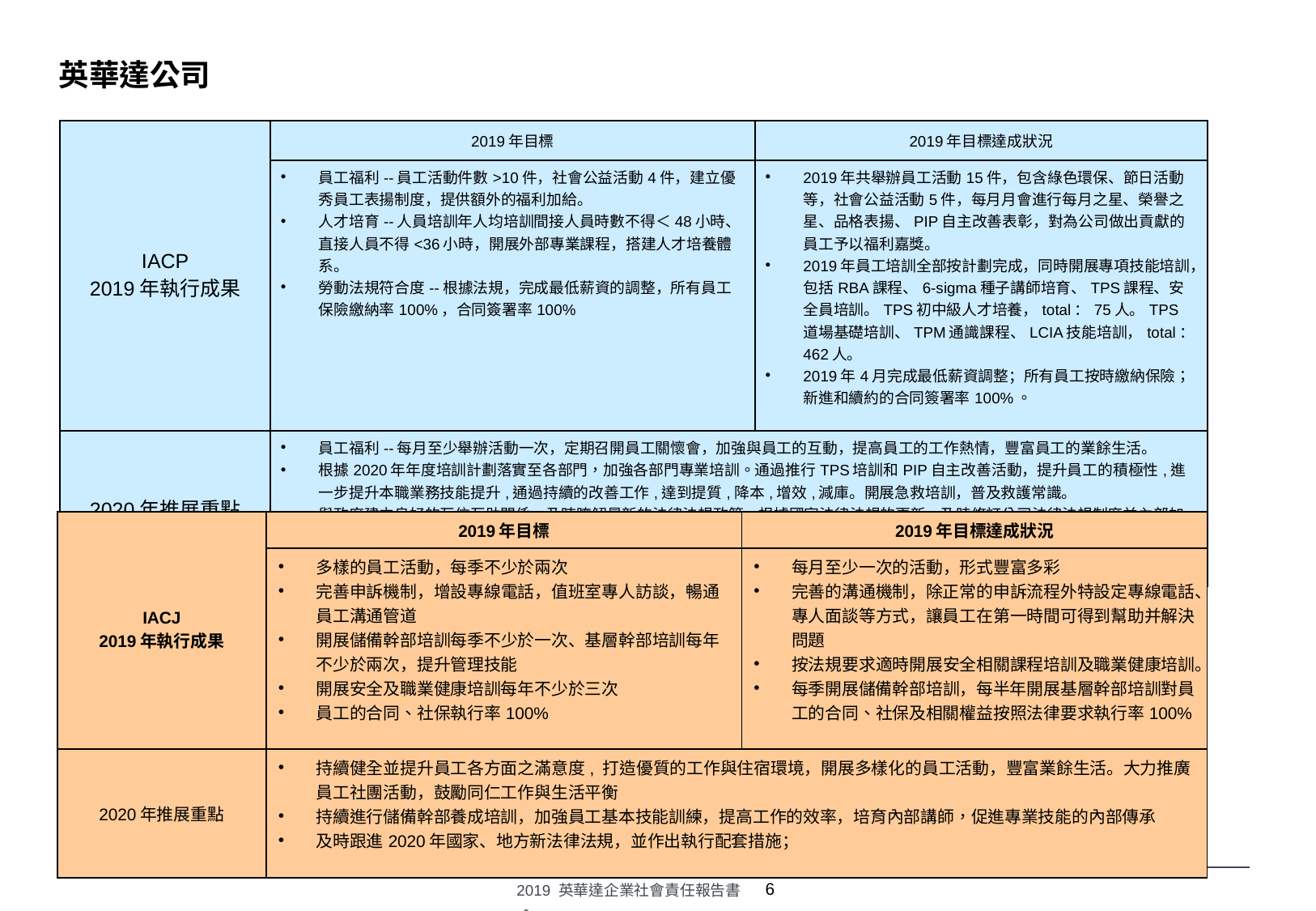

# 英華達公司
| IACP 2019年執行成果 | 2019年目標 | 2019年目標達成狀況 |
| --- | --- | --- |
|  | 員工福利--員工活動件數>10件，社會公益活動4件，建立優秀員工表揚制度，提供額外的福利加給。 人才培育--人員培訓年人均培訓間接人員時數不得＜48小時、直接人員不得<36小時，開展外部專業課程，搭建人才培養體系。 勞動法規符合度--根據法規，完成最低薪資的調整，所有員工保險繳納率100%，合同簽署率100% | 2019年共舉辦員工活動15件，包含綠色環保、節日活動等，社會公益活動5件，每月月會進行每月之星、榮譽之星、品格表揚、PIP自主改善表彰，對為公司做出貢獻的員工予以福利嘉獎。 2019年員工培訓全部按計劃完成，同時開展專項技能培訓，包括RBA課程、6-sigma種子講師培育、TPS課程、安全員培訓。TPS初中級人才培養，total：75人。TPS道場基礎培訓、TPM通識課程、LCIA技能培訓，total：462人。 2019年4月完成最低薪資調整；所有員工按時繳納保險；新進和續約的合同簽署率100%。 |
| 2020年推展重點 | 員工福利--每月至少舉辦活動一次，定期召開員工關懷會，加強與員工的互動，提高員工的工作熱情，豐富員工的業餘生活。 根據2020年年度培訓計劃落實至各部門，加強各部門專業培訓。通過推行TPS培訓和PIP自主改善活動，提升員工的積極性,進一步提升本職業務技能提升,通過持續的改善工作,達到提質,降本,增效,減庫。開展急救培訓，普及救護常識。 與政府建立良好的互信互助關係，及時瞭解最新的法律法規政策。根據國家法律法規的更新，及時修訂公司法律法規制度並內部加以宣導，做到合法合理，公開公正。 |  |
| IACJ 2019年執行成果 | 2019年目標 | 2019年目標達成狀況 |
| --- | --- | --- |
|  | 多樣的員工活動，每季不少於兩次 完善申訴機制，增設專線電話，值班室專人訪談，暢通員工溝通管道 開展儲備幹部培訓每季不少於一次、基層幹部培訓每年不少於兩次，提升管理技能 開展安全及職業健康培訓每年不少於三次 員工的合同、社保執行率100% | 每月至少一次的活動，形式豐富多彩 完善的溝通機制，除正常的申訴流程外特設定專線電話、專人面談等方式，讓員工在第一時間可得到幫助并解決問題 按法規要求適時開展安全相關課程培訓及職業健康培訓。 每季開展儲備幹部培訓，每半年開展基層幹部培訓對員工的合同、社保及相關權益按照法律要求執行率100% |
| 2020年推展重點 | 持續健全並提升員工各方面之滿意度, 打造優質的工作與住宿環境，開展多樣化的員工活動，豐富業餘生活。大力推廣員工社團活動，鼓勵同仁工作與生活平衡 持續進行儲備幹部養成培訓，加強員工基本技能訓練，提高工作的效率，培育內部講師，促進專業技能的內部傳承 及時跟進2020年國家、地方新法律法規，並作出執行配套措施； |  |